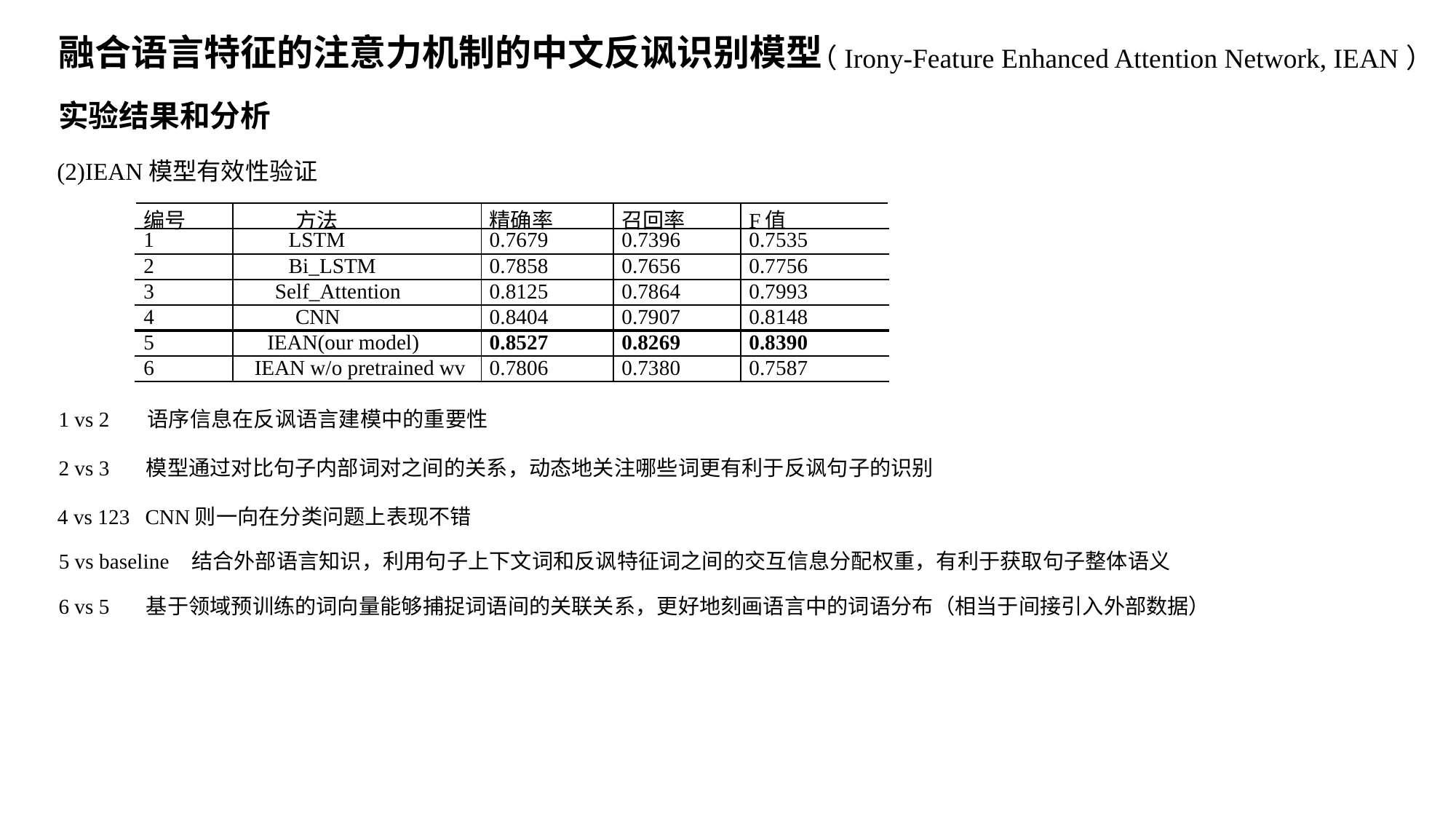

融合语言特征的注意力机制的中文反讽识别模型
（Irony-Feature Enhanced Attention Network, IEAN）
实验结果和分析
(2)IEAN模型有效性验证
| 编号 | 方法 | 精确率 | 召回率 | F值 |
| --- | --- | --- | --- | --- |
| 1 | LSTM | 0.7679 | 0.7396 | 0.7535 |
| 2 | Bi\_LSTM | 0.7858 | 0.7656 | 0.7756 |
| 3 | Self\_Attention | 0.8125 | 0.7864 | 0.7993 |
| 4 | CNN | 0.8404 | 0.7907 | 0.8148 |
| 5 | IEAN(our model) | 0.8527 | 0.8269 | 0.8390 |
| 6 | IEAN w/o pretrained wv | 0.7806 | 0.7380 | 0.7587 |
语序信息在反讽语言建模中的重要性
1 vs 2
模型通过对比句子内部词对之间的关系，动态地关注哪些词更有利于反讽句子的识别
2 vs 3
4 vs 123
CNN则一向在分类问题上表现不错
5 vs baseline
结合外部语言知识，利用句子上下文词和反讽特征词之间的交互信息分配权重，有利于获取句子整体语义
基于领域预训练的词向量能够捕捉词语间的关联关系，更好地刻画语言中的词语分布（相当于间接引入外部数据）
6 vs 5